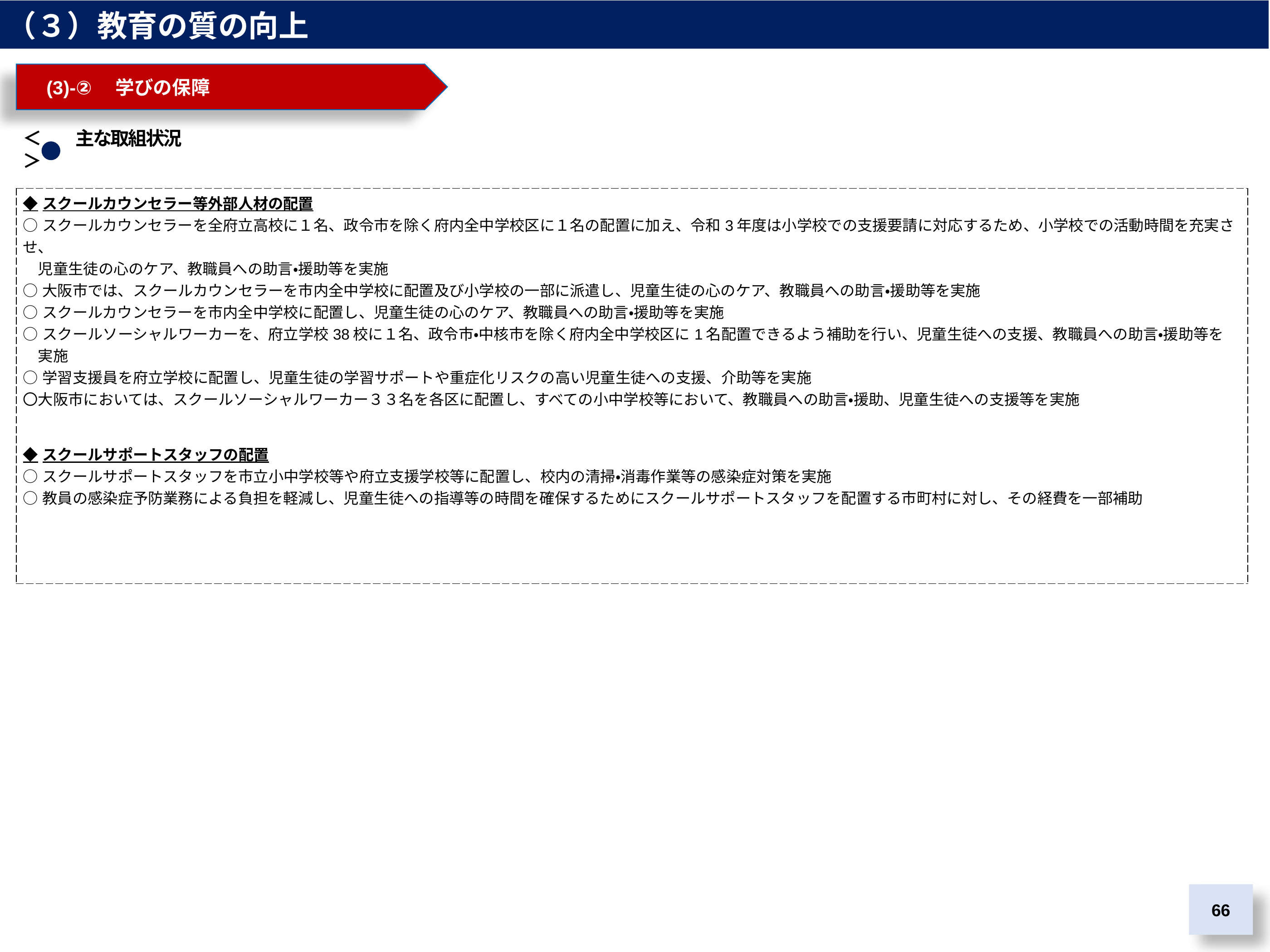

（３）教育の質の向上
　(3)-②　学びの保障
＜　　主な取組状況＞

| ◆スクールカウンセラー等外部人材の配置 ○スクールカウンセラーを全府立高校に１名、政令市を除く府内全中学校区に１名の配置に加え、令和3年度は小学校での支援要請に対応するため、小学校での活動時間を充実させ、 　児童生徒の心のケア、教職員への助言・援助等を実施 ○大阪市では、スクールカウンセラーを市内全中学校に配置及び小学校の一部に派遣し、児童生徒の心のケア、教職員への助言・援助等を実施 ○スクールカウンセラーを市内全中学校に配置し、児童生徒の心のケア、教職員への助言・援助等を実施 ○スクールソーシャルワーカーを、府立学校38校に１名、政令市・中核市を除く府内全中学校区に1名配置できるよう補助を行い、児童生徒への支援、教職員への助言・援助等を 　実施 ○学習支援員を府立学校に配置し、児童生徒の学習サポートや重症化リスクの高い児童生徒への支援、介助等を実施 〇大阪市においては、スクールソーシャルワーカー３３名を各区に配置し、すべての小中学校等において、教職員への助言・援助、児童生徒への支援等を実施 ◆スクールサポートスタッフの配置 ○スクールサポートスタッフを市立小中学校等や府立支援学校等に配置し、校内の清掃・消毒作業等の感染症対策を実施 ○教員の感染症予防業務による負担を軽減し、児童生徒への指導等の時間を確保するためにスクールサポートスタッフを配置する市町村に対し、その経費を一部補助 |
| --- |
66